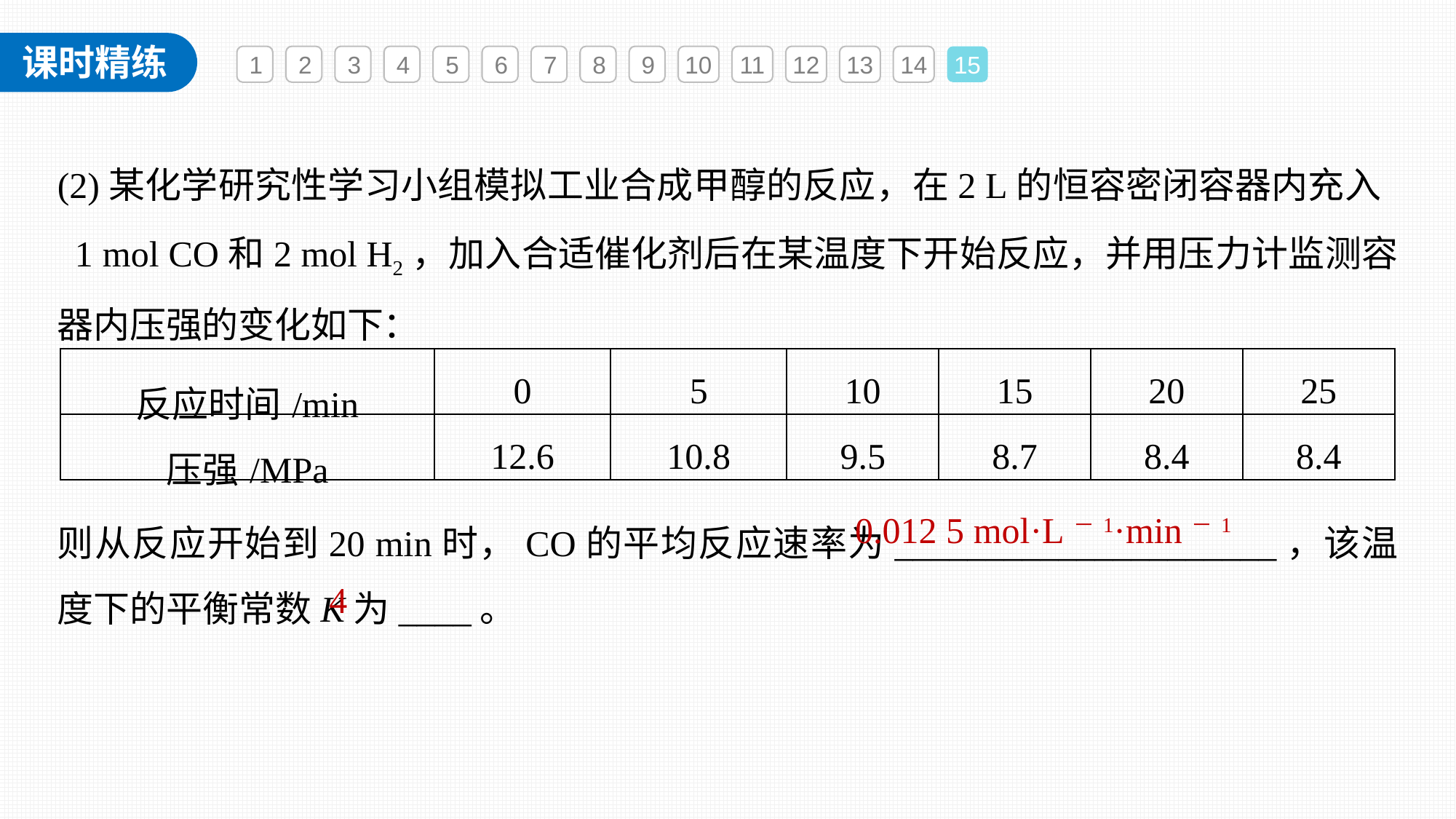

1
2
3
4
5
6
7
8
9
10
11
12
13
14
15
(2)某化学研究性学习小组模拟工业合成甲醇的反应，在2 L的恒容密闭容器内充入    1 mol CO和2 mol H2，加入合适催化剂后在某温度下开始反应，并用压力计监测容器内压强的变化如下：
| 反应时间/min | 0 | 5 | 10 | 15 | 20 | 25 |
| --- | --- | --- | --- | --- | --- | --- |
| 压强/MPa | 12.6 | 10.8 | 9.5 | 8.7 | 8.4 | 8.4 |
则从反应开始到20 min时，CO的平均反应速率为_____________________，该温度下的平衡常数K为____。
0.012 5 mol·L－1·min－1
4